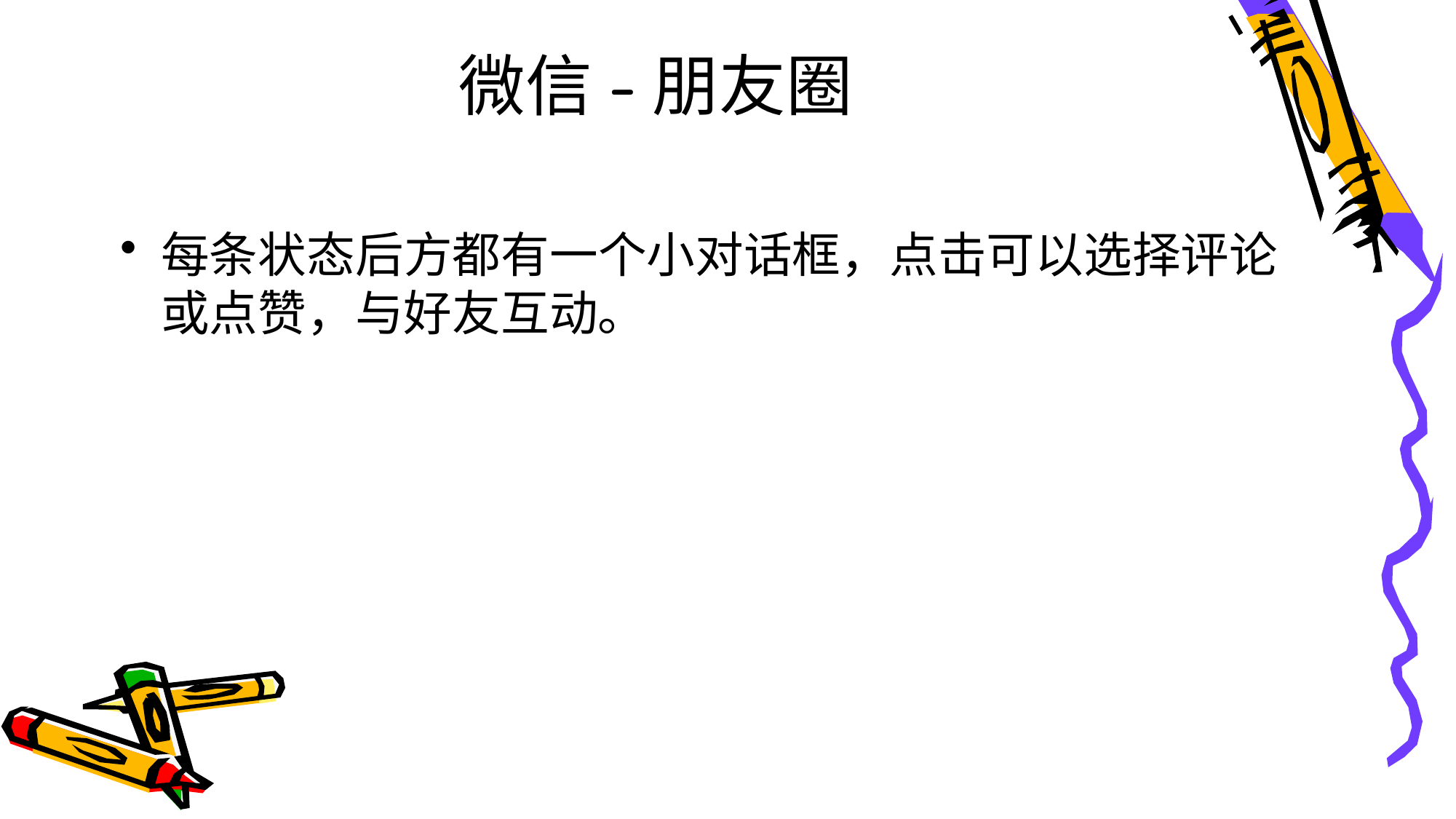

# 微信-朋友圈
每条状态后方都有一个小对话框，点击可以选择评论或点赞，与好友互动。